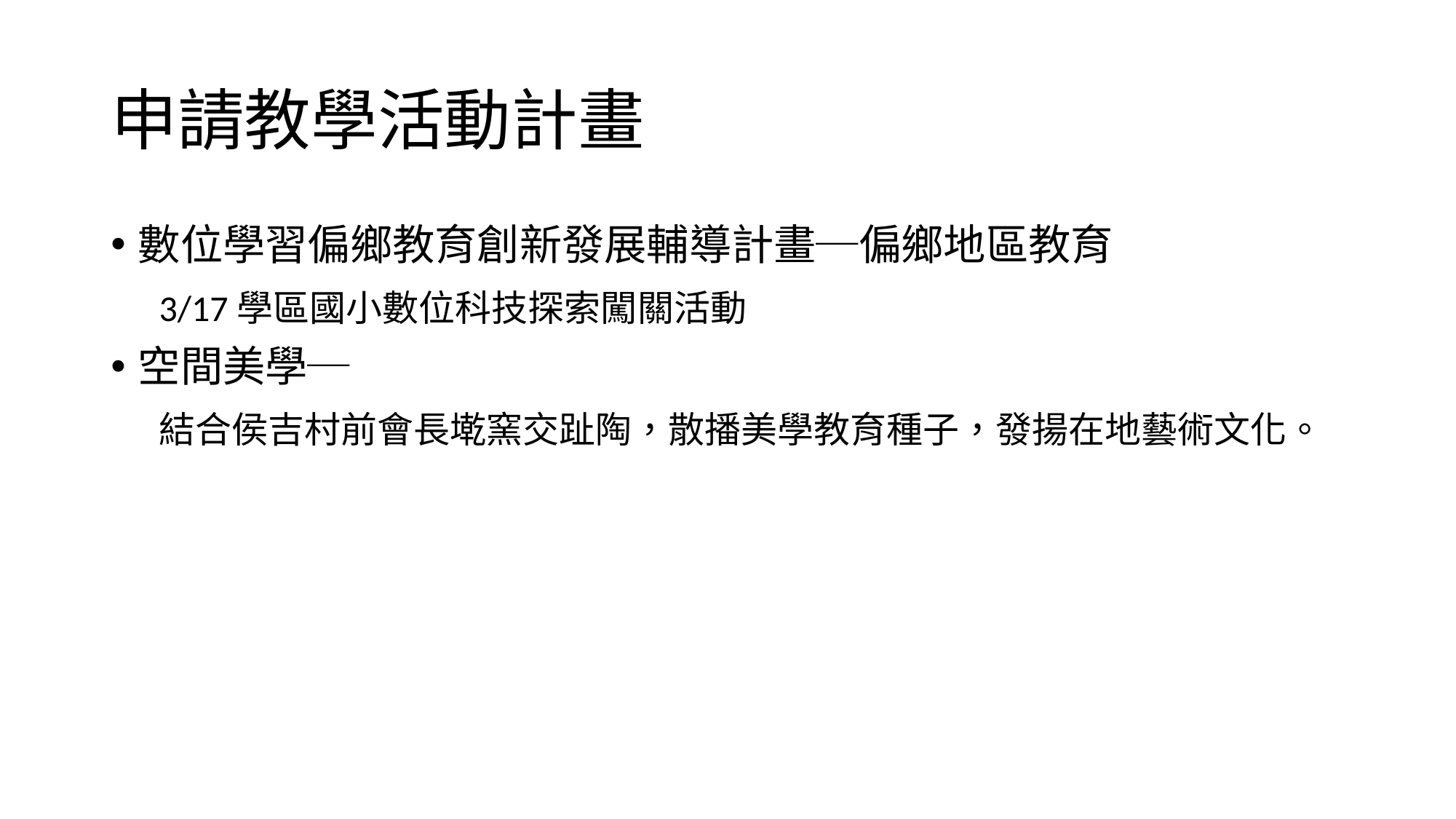

# 申請教學活動計畫
數位學習偏鄉教育創新發展輔導計畫─偏鄉地區教育
     3/17學區國小數位科技探索闖關活動
空間美學─
    結合侯吉村前會長墘窯交趾陶，散播美學教育種子，發揚在地藝術文化。